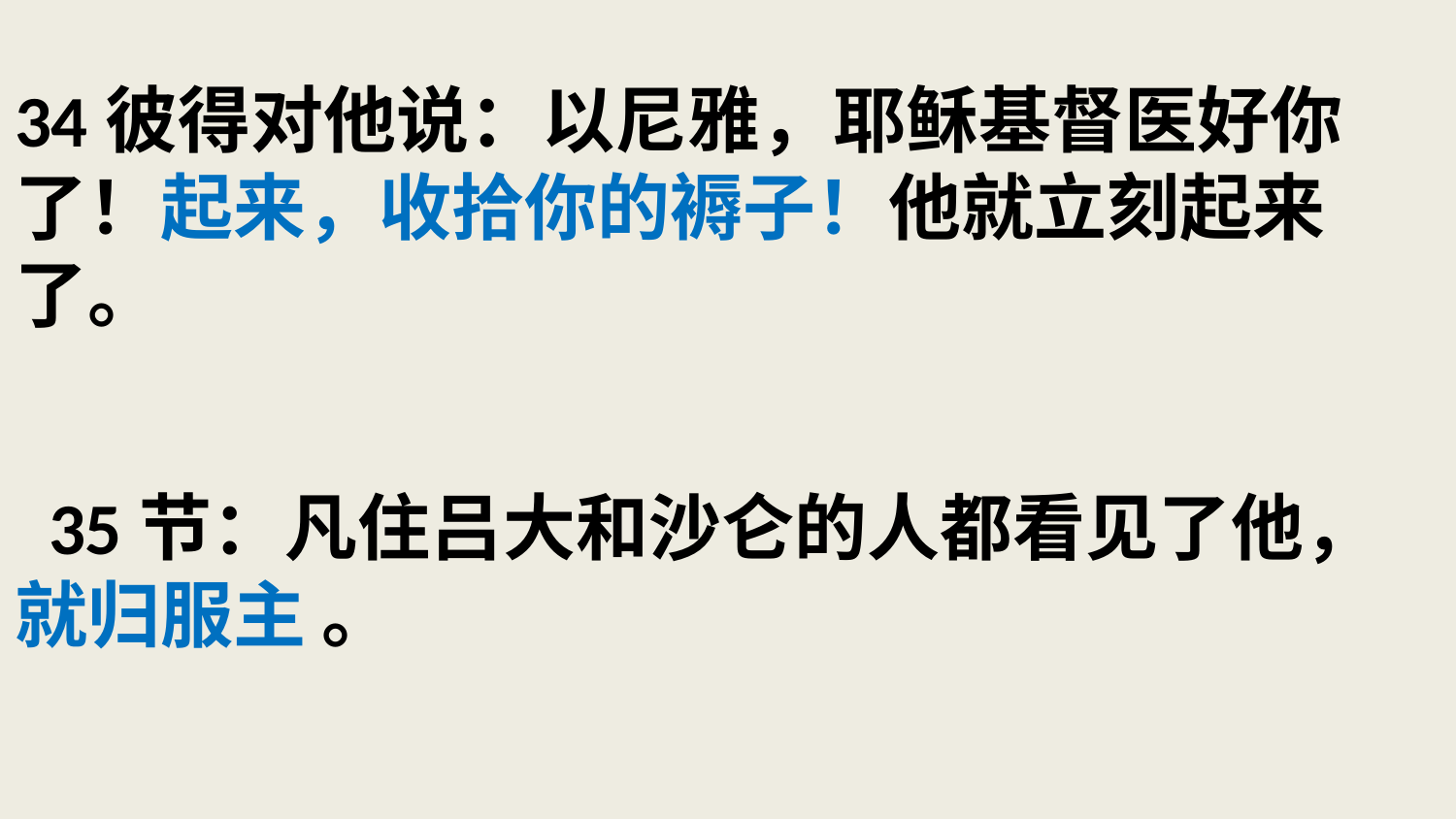

# 34彼得对他说：以尼雅，耶稣基督医好你了！起来，收拾你的褥子！他就立刻起来了。 35节：凡住吕大和沙仑的人都看见了他，就归服主 。